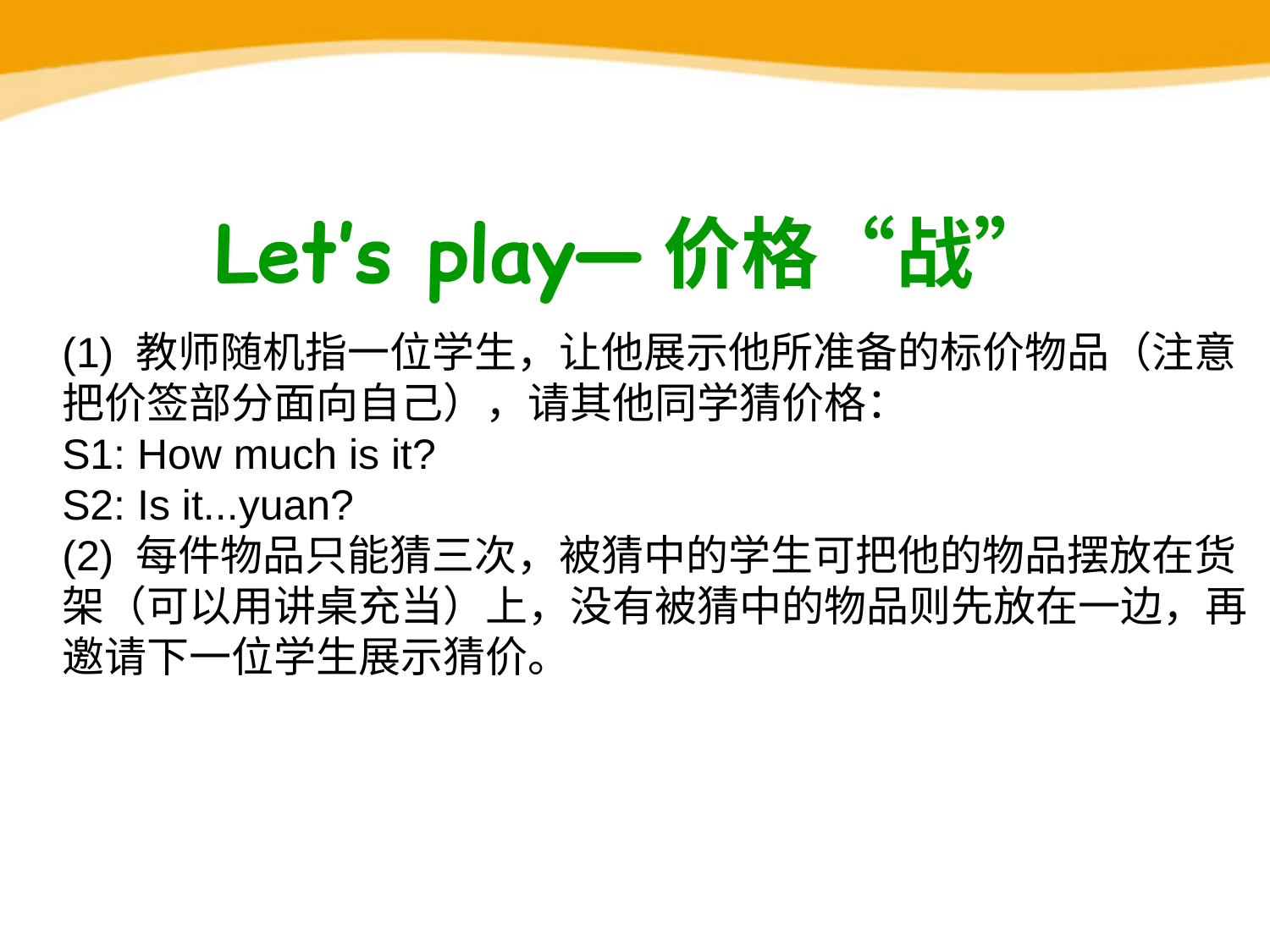

Let’s play—价格“战”
(1) 教师随机指一位学生，让他展示他所准备的标价物品（注意把价签部分面向自己），请其他同学猜价格：
S1: How much is it?
S2: Is it...yuan?
(2) 每件物品只能猜三次，被猜中的学生可把他的物品摆放在货架（可以用讲桌充当）上，没有被猜中的物品则先放在一边，再邀请下一位学生展示猜价。